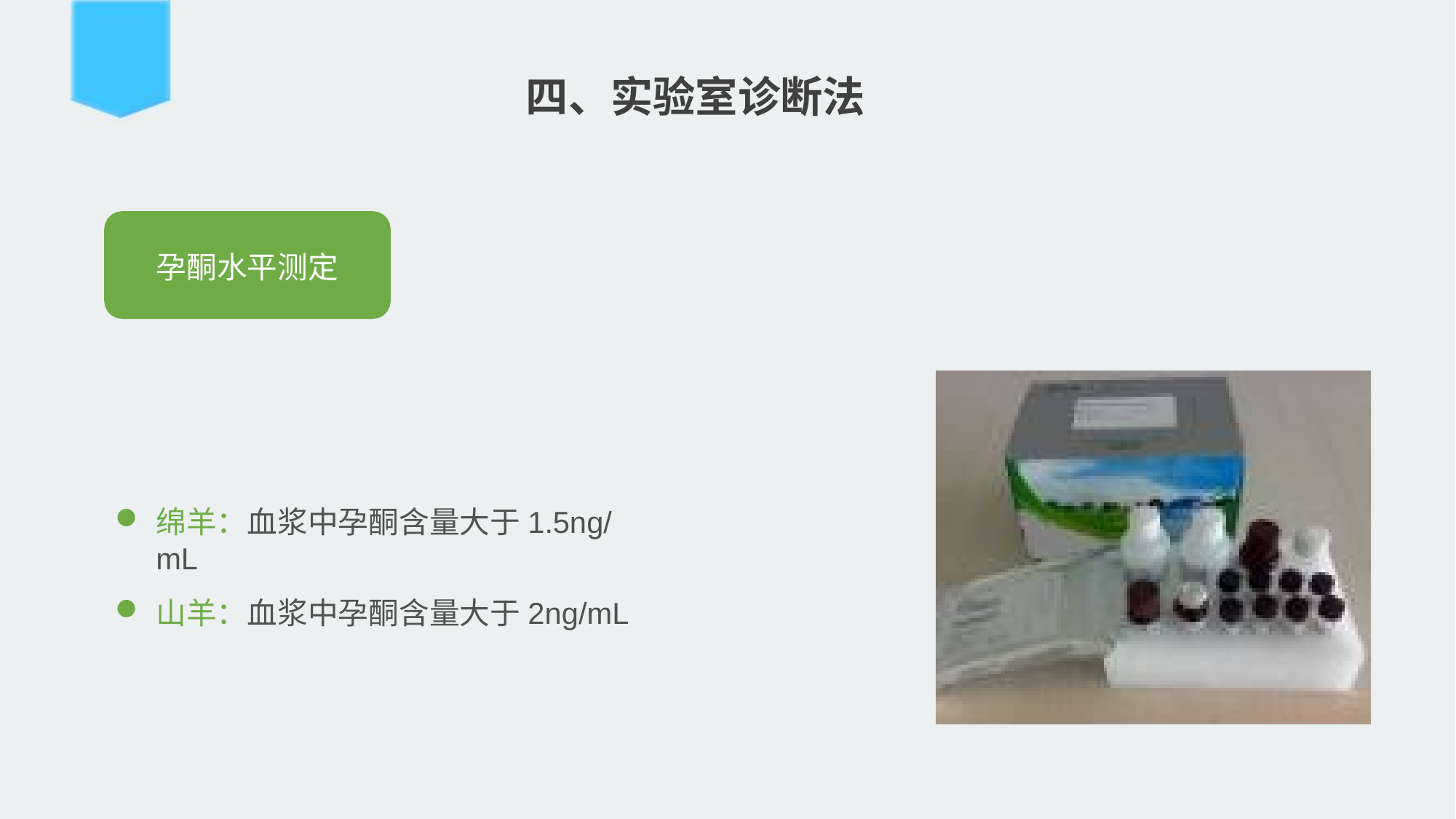

四、实验室诊断法

孕酮水平测定

绵羊：血浆中孕酮含量大于1.5ng/mL
山羊：血浆中孕酮含量大于2ng/mL